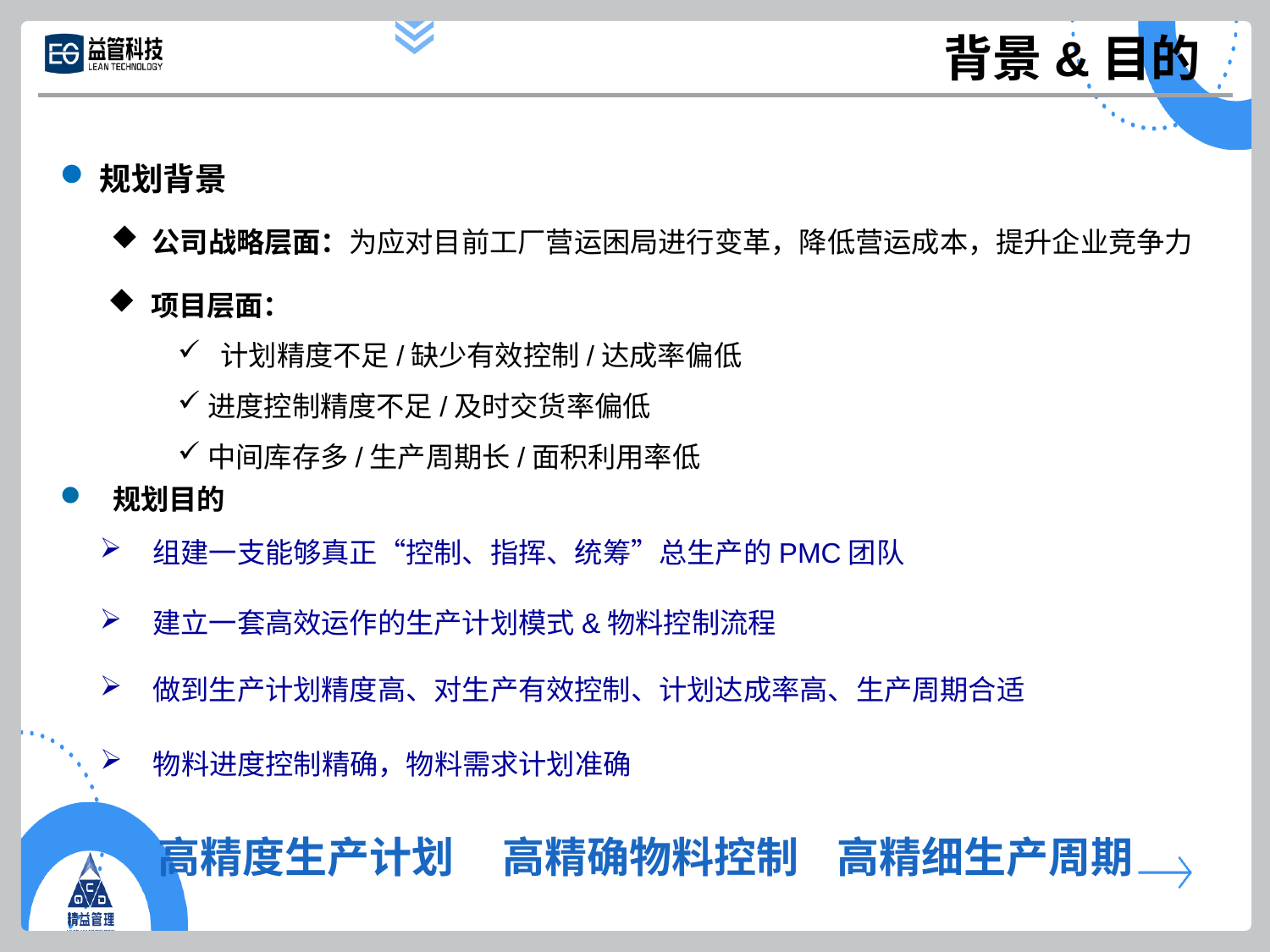

背景&目的

规划背景
 公司战略层面：为应对目前工厂营运困局进行变革，降低营运成本，提升企业竞争力
 项目层面：
 计划精度不足/缺少有效控制/达成率偏低
进度控制精度不足/及时交货率偏低
中间库存多/生产周期长/面积利用率低
 规划目的
 组建一支能够真正“控制、指挥、统筹”总生产的PMC团队
 建立一套高效运作的生产计划模式&物料控制流程
 做到生产计划精度高、对生产有效控制、计划达成率高、生产周期合适
 物料进度控制精确，物料需求计划准确
高精度生产计划     高精确物料控制    高精细生产周期